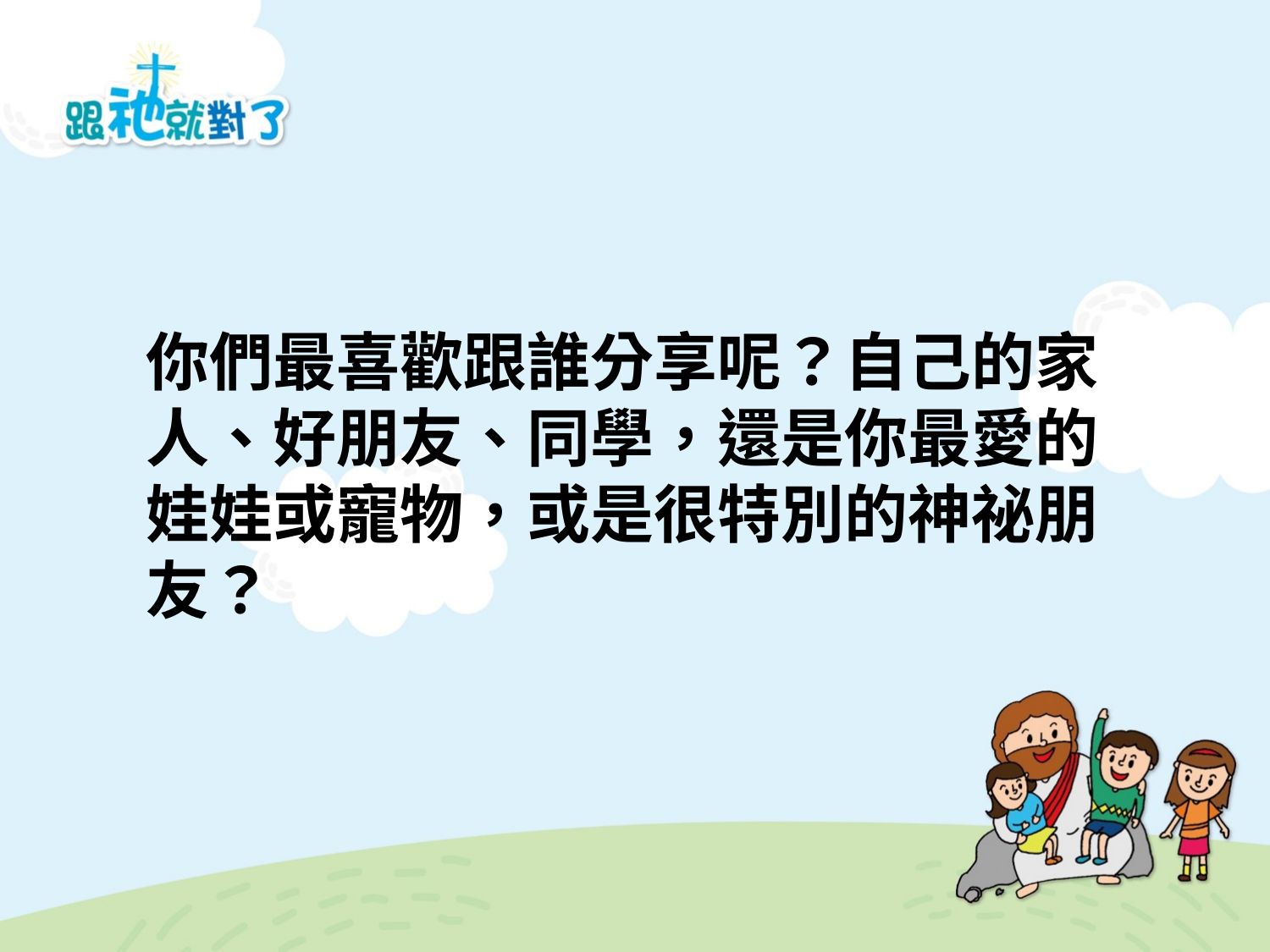

你們最喜歡跟誰分享呢？自己的家人、好朋友、同學，還是你最愛的娃娃或寵物，或是很特別的神祕朋友？